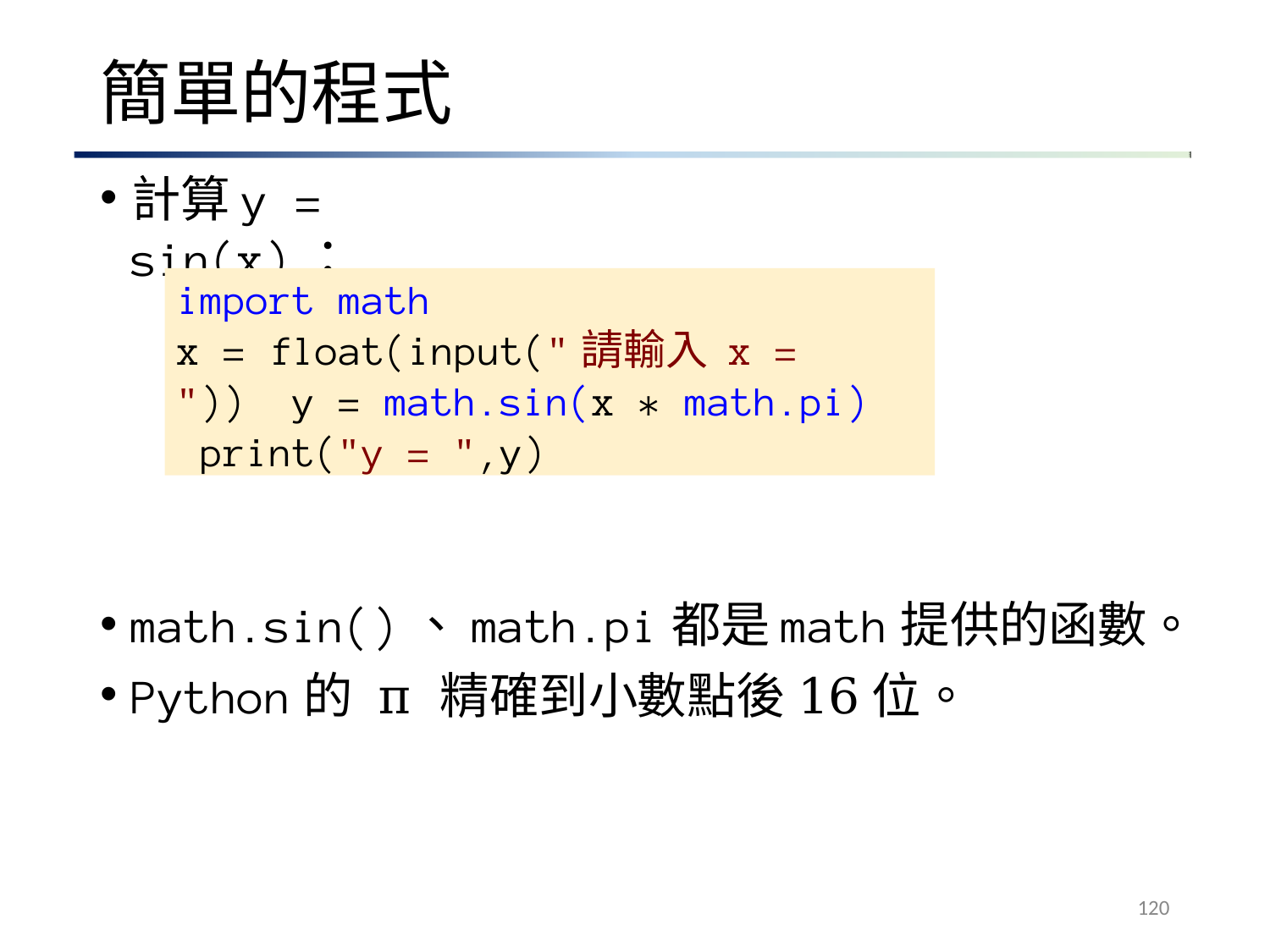

# 簡單的程式
計算y = sin(x)：
import math
x = float(input("請輸入 x = "))  y = math.sin(x * math.pi)  print("y = ",y)
math.sin()、math.pi都是math提供的函數。
Python的 π 精確到小數點後16位。
120